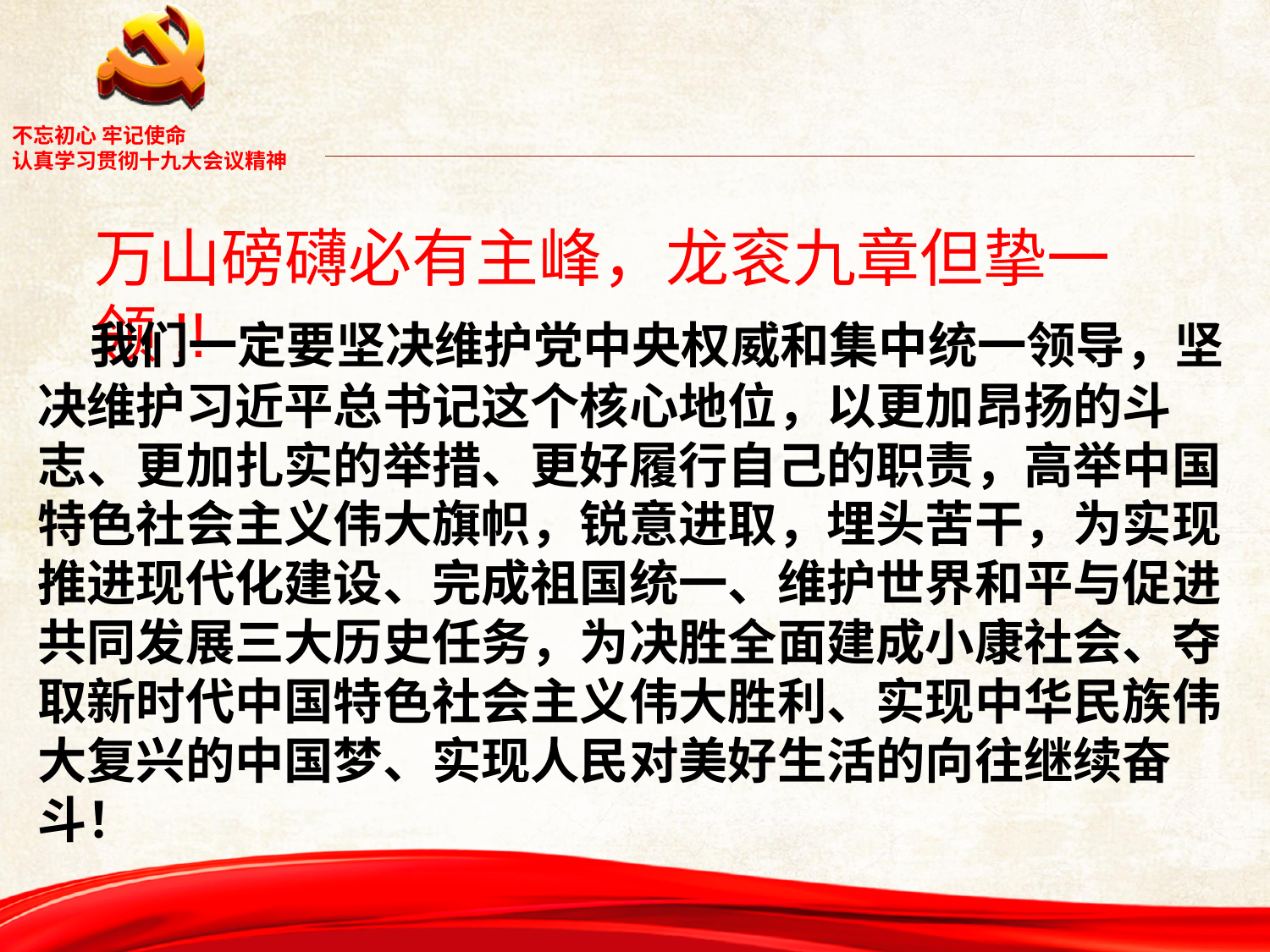

万山磅礴必有主峰，龙衮九章但挚一领!!
   我们一定要坚决维护党中央权威和集中统一领导，坚决维护习近平总书记这个核心地位，以更加昂扬的斗志、更加扎实的举措、更好履行自己的职责，高举中国特色社会主义伟大旗帜，锐意进取，埋头苦干，为实现推进现代化建设、完成祖国统一、维护世界和平与促进共同发展三大历史任务，为决胜全面建成小康社会、夺取新时代中国特色社会主义伟大胜利、实现中华民族伟大复兴的中国梦、实现人民对美好生活的向往继续奋斗！
48